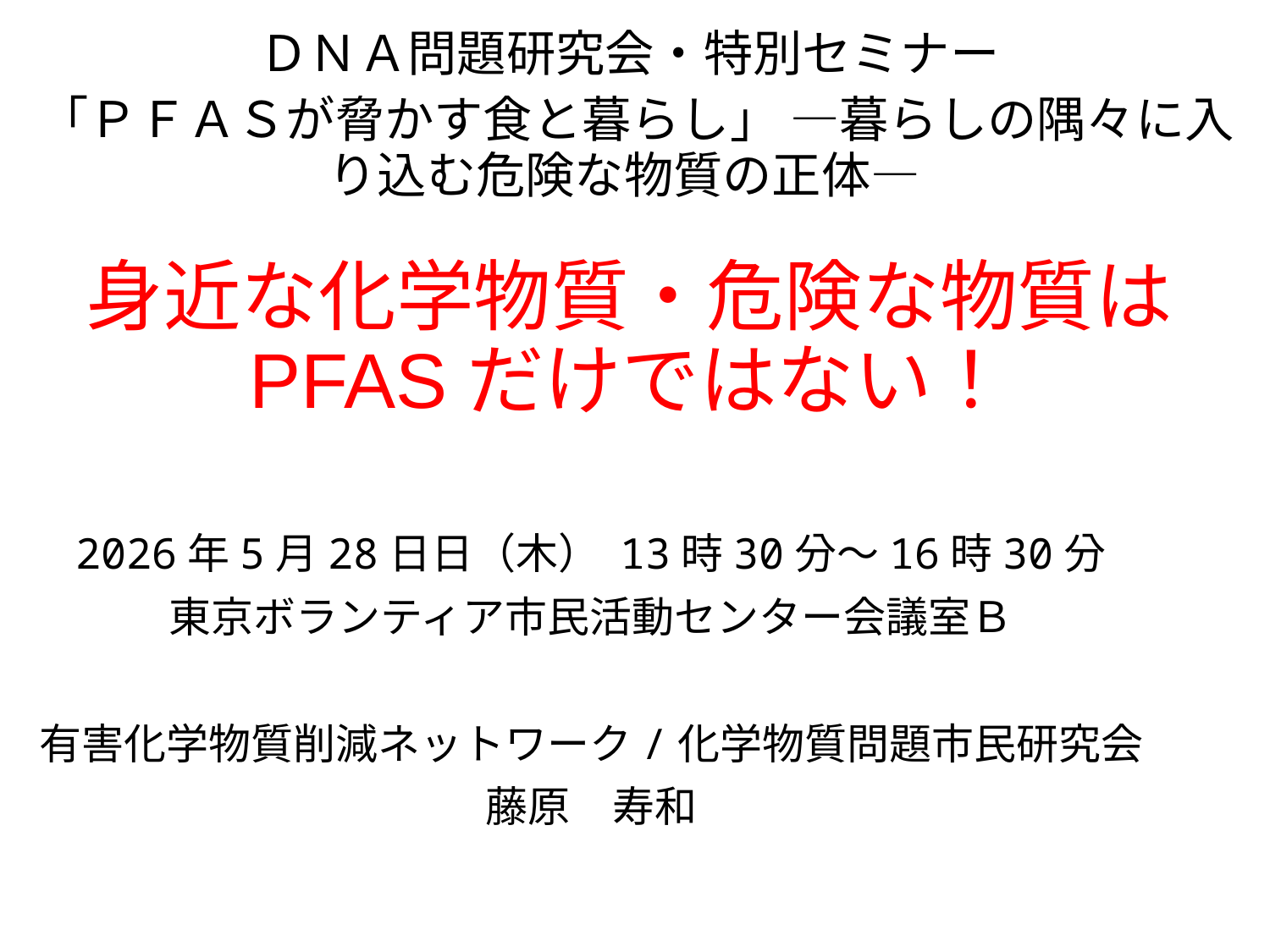

# ＤＮＡ問題研究会・特別セミナー 「ＰＦＡＳが脅かす食と暮らし」 ―暮らしの隅々に入り込む危険な物質の正体― 身近な化学物質・危険な物質は PFASだけではない！

2026年5月28日日（木） 13時30分～16時30分
東京ボランティア市民活動センター会議室Ｂ

有害化学物質削減ネットワーク/化学物質問題市民研究会
藤原　寿和